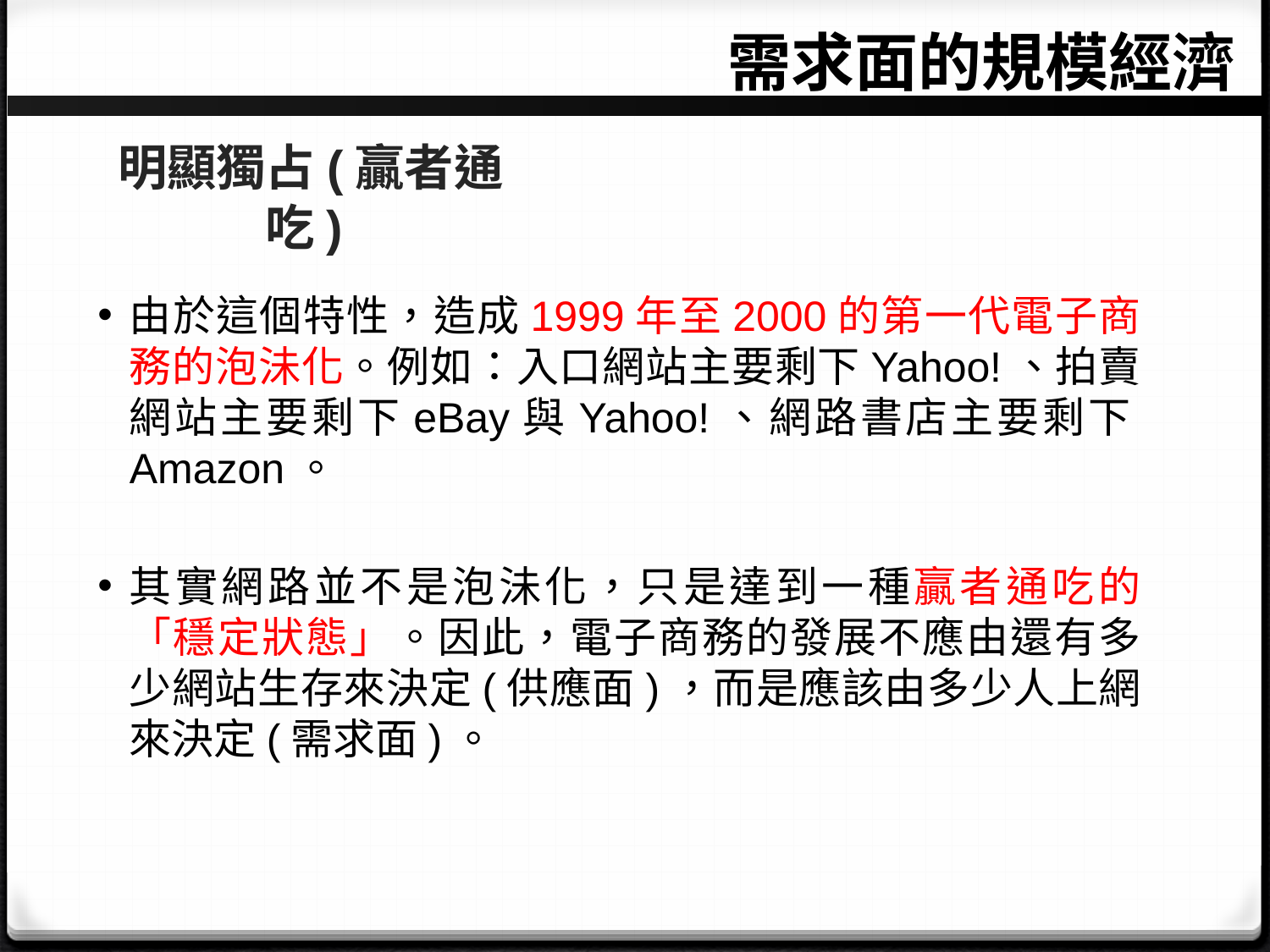

需求面的規模經濟

# 明顯獨占(贏者通吃)
由於這個特性，造成1999年至2000的第一代電子商務的泡沬化。例如：入口網站主要剩下Yahoo!、拍賣網站主要剩下eBay與Yahoo!、網路書店主要剩下Amazon。

其實網路並不是泡沬化，只是達到一種贏者通吃的「穩定狀態」。因此，電子商務的發展不應由還有多少網站生存來決定(供應面)，而是應該由多少人上網來決定(需求面)。